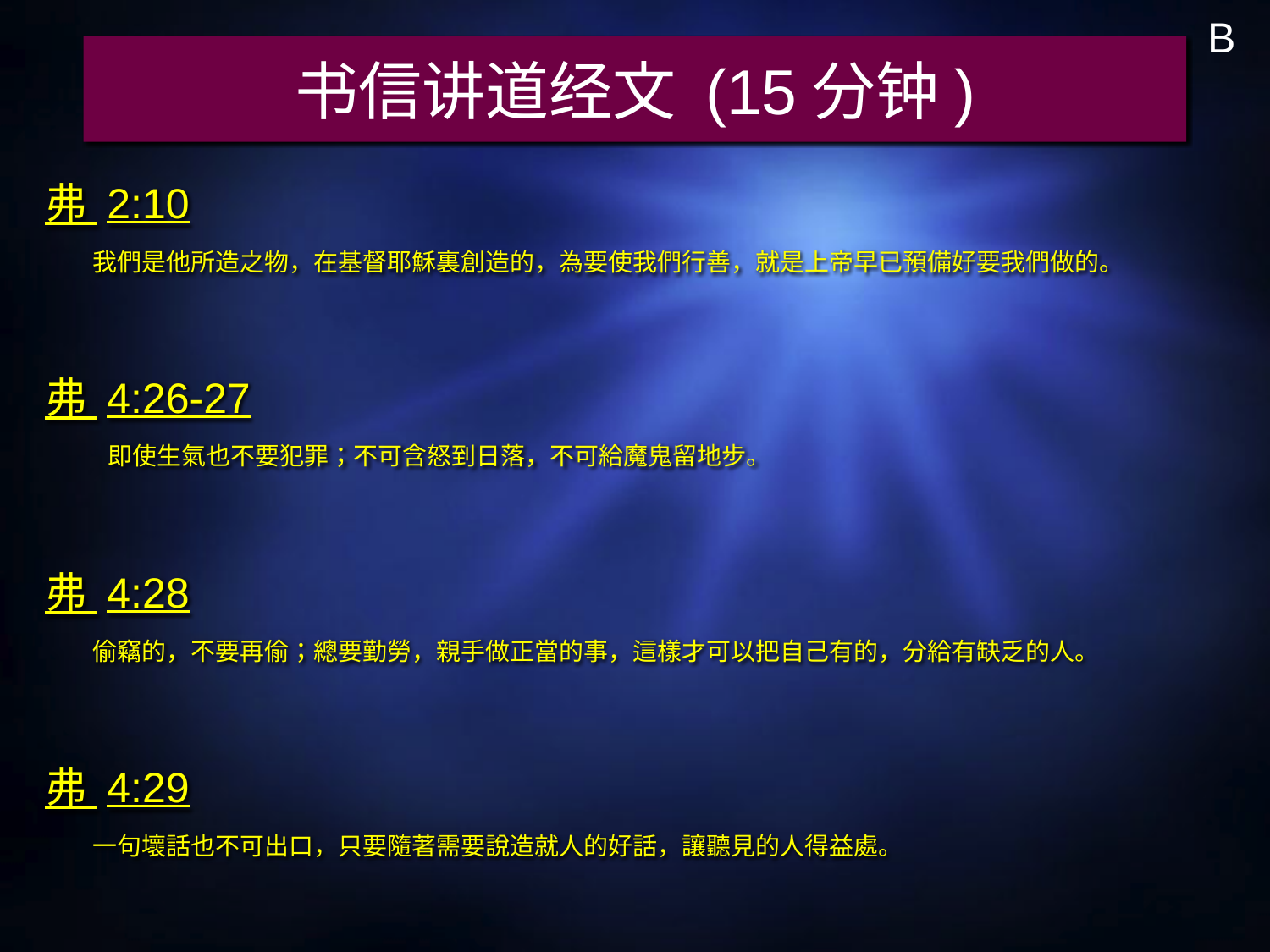

B
# 书信讲道经文 (15分钟)
弗 2:10
	我們是他所造之物，在基督耶穌裏創造的，為要使我們行善，就是上帝早已預備好要我們做的。

弗 4:26-27
	 即使生氣也不要犯罪；不可含怒到日落，不可給魔鬼留地步。

弗 4:28
	偷竊的，不要再偷；總要勤勞，親手做正當的事，這樣才可以把自己有的，分給有缺乏的人。

弗 4:29
	一句壞話也不可出口，只要隨著需要說造就人的好話，讓聽見的人得益處。